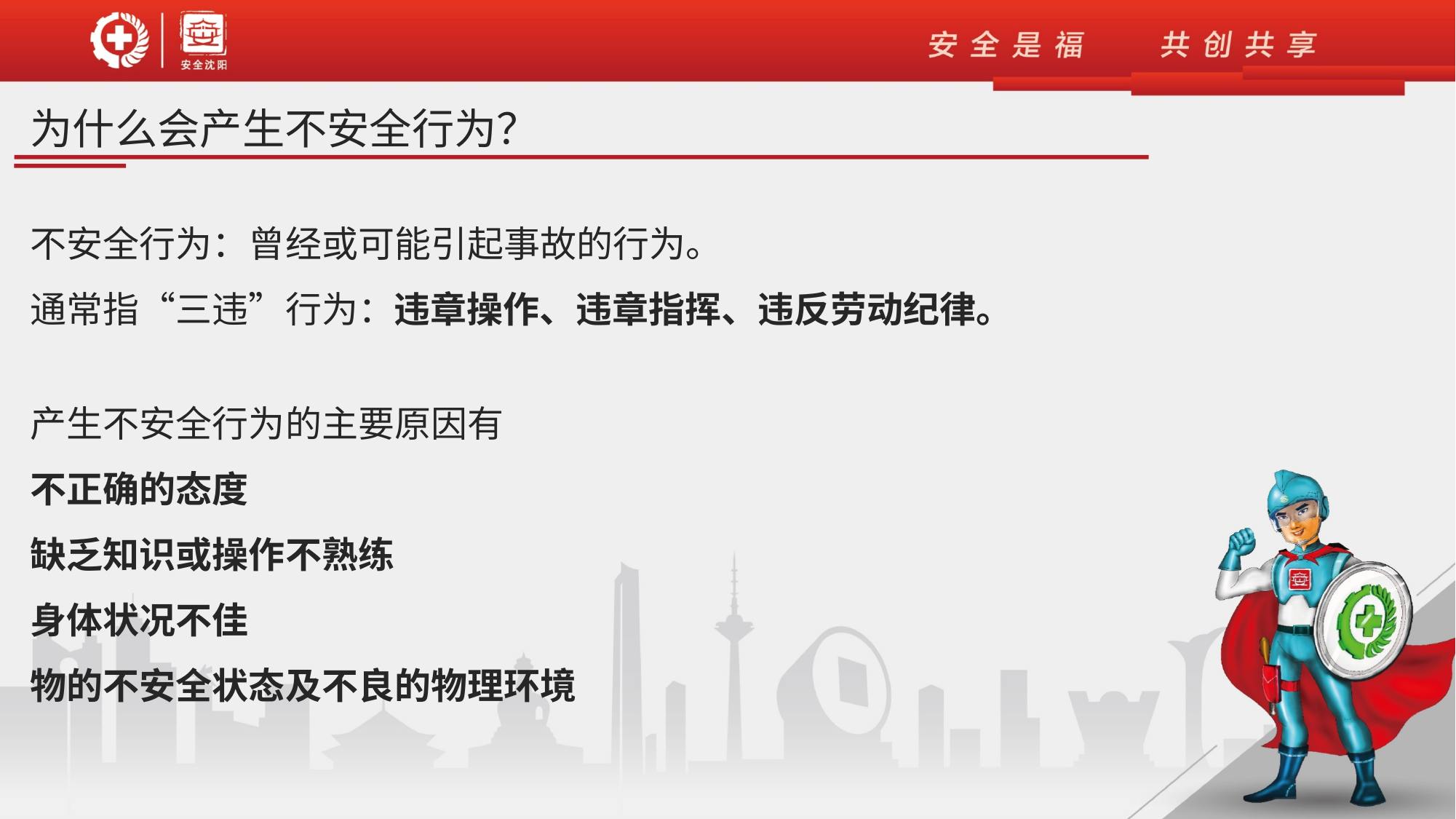

为什么会产生不安全行为？

不安全行为：曾经或可能引起事故的行为。
通常指“三违”行为：违章操作、违章指挥、违反劳动纪律。
产生不安全行为的主要原因有
不正确的态度
缺乏知识或操作不熟练
身体状况不佳
物的不安全状态及不良的物理环境